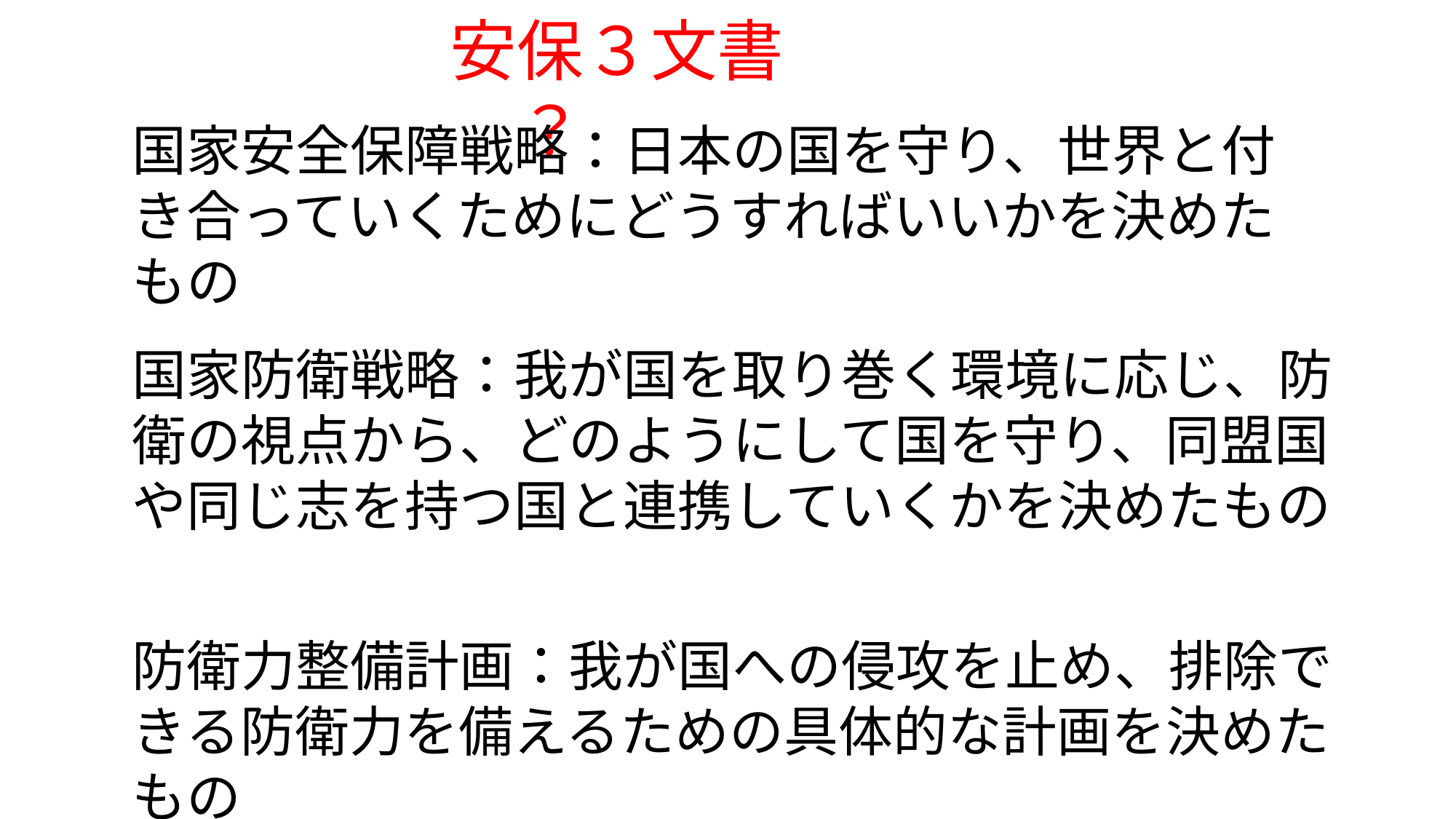

安保３文書　？
国家安全保障戦略：日本の国を守り、世界と付き合っていくためにどうすればいいかを決めたもの
国家防衛戦略：我が国を取り巻く環境に応じ、防衛の視点から、どのようにして国を守り、同盟国や同じ志を持つ国と連携していくかを決めたもの
防衛力整備計画：我が国への侵攻を止め、排除できる防衛力を備えるための具体的な計画を決めたもの